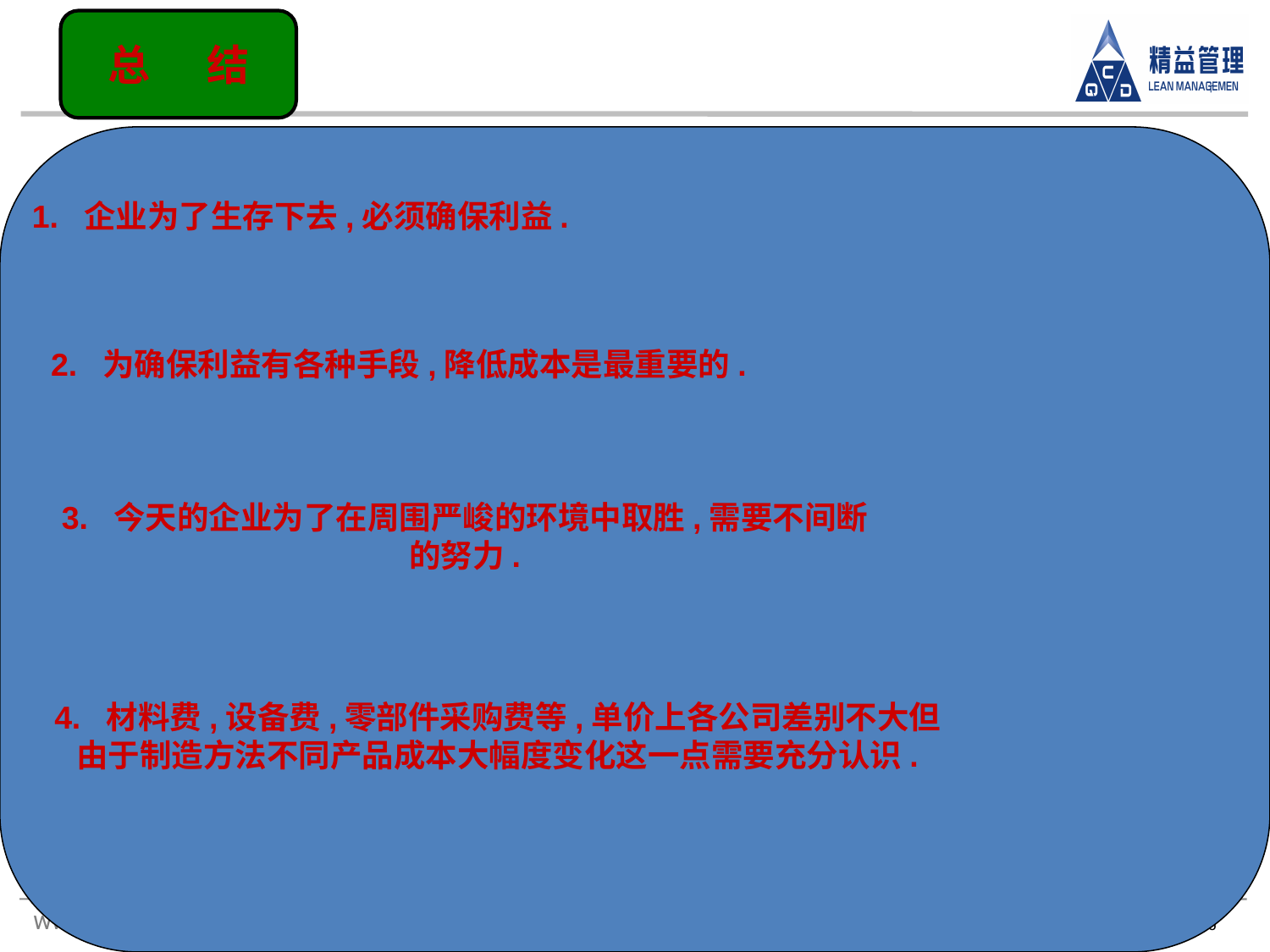

总      结
#

1.  企业为了生存下去,必须确保利益.

2.  为确保利益有各种手段,降低成本是最重要的.
3.  今天的企业为了在周围严峻的环境中取胜,需要不间断的努力.
4.  材料费,设备费,零部件采购费等,单价上各公司差别不大但由于制造方法不同产品成本大幅度变化这一点需要充分认识.